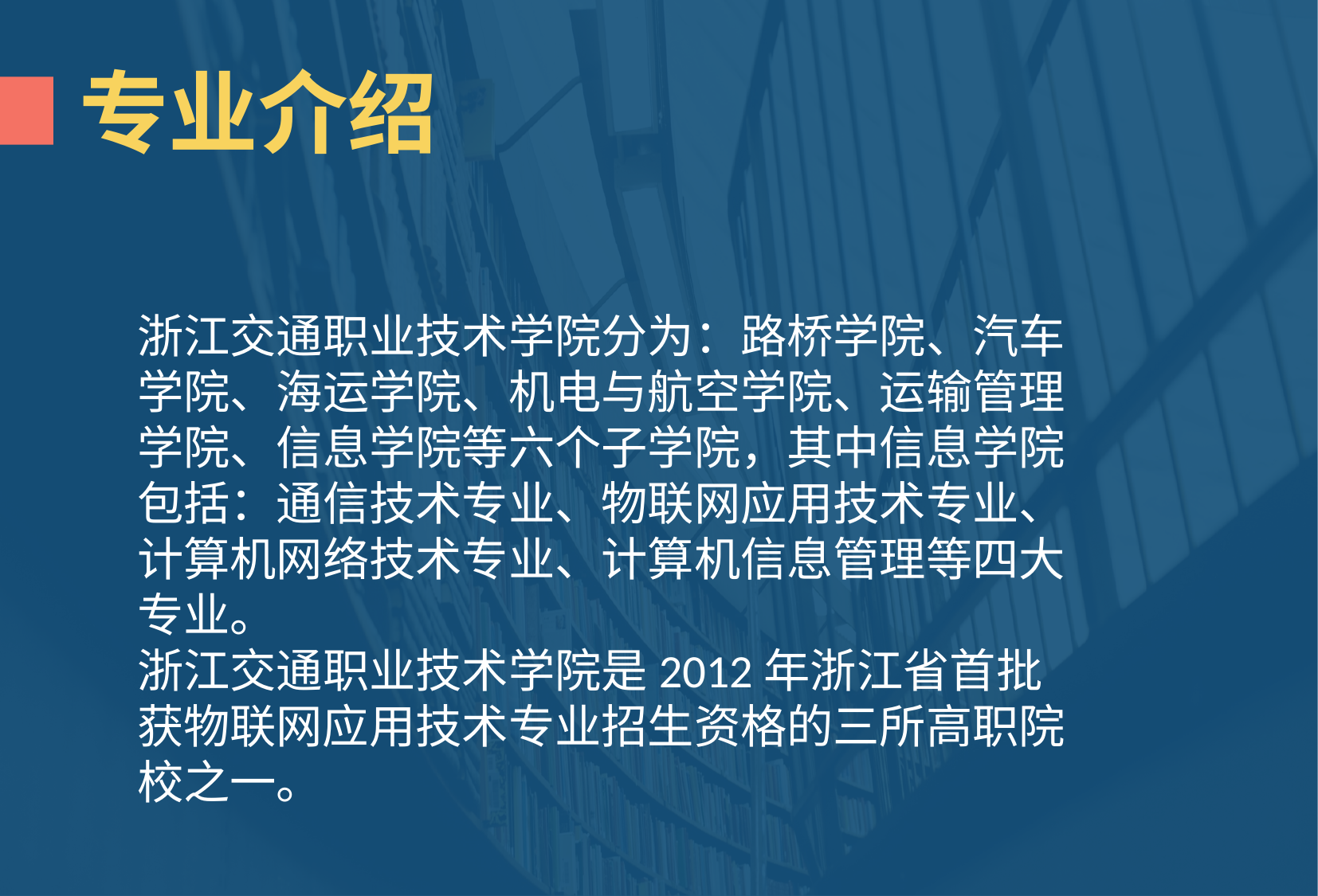

专业介绍

浙江交通职业技术学院分为：路桥学院、汽车学院、海运学院、机电与航空学院、运输管理学院、信息学院等六个子学院，其中信息学院包括：通信技术专业、物联网应用技术专业、计算机网络技术专业、计算机信息管理等四大专业。
浙江交通职业技术学院是2012年浙江省首批获物联网应用技术专业招生资格的三所高职院校之一。